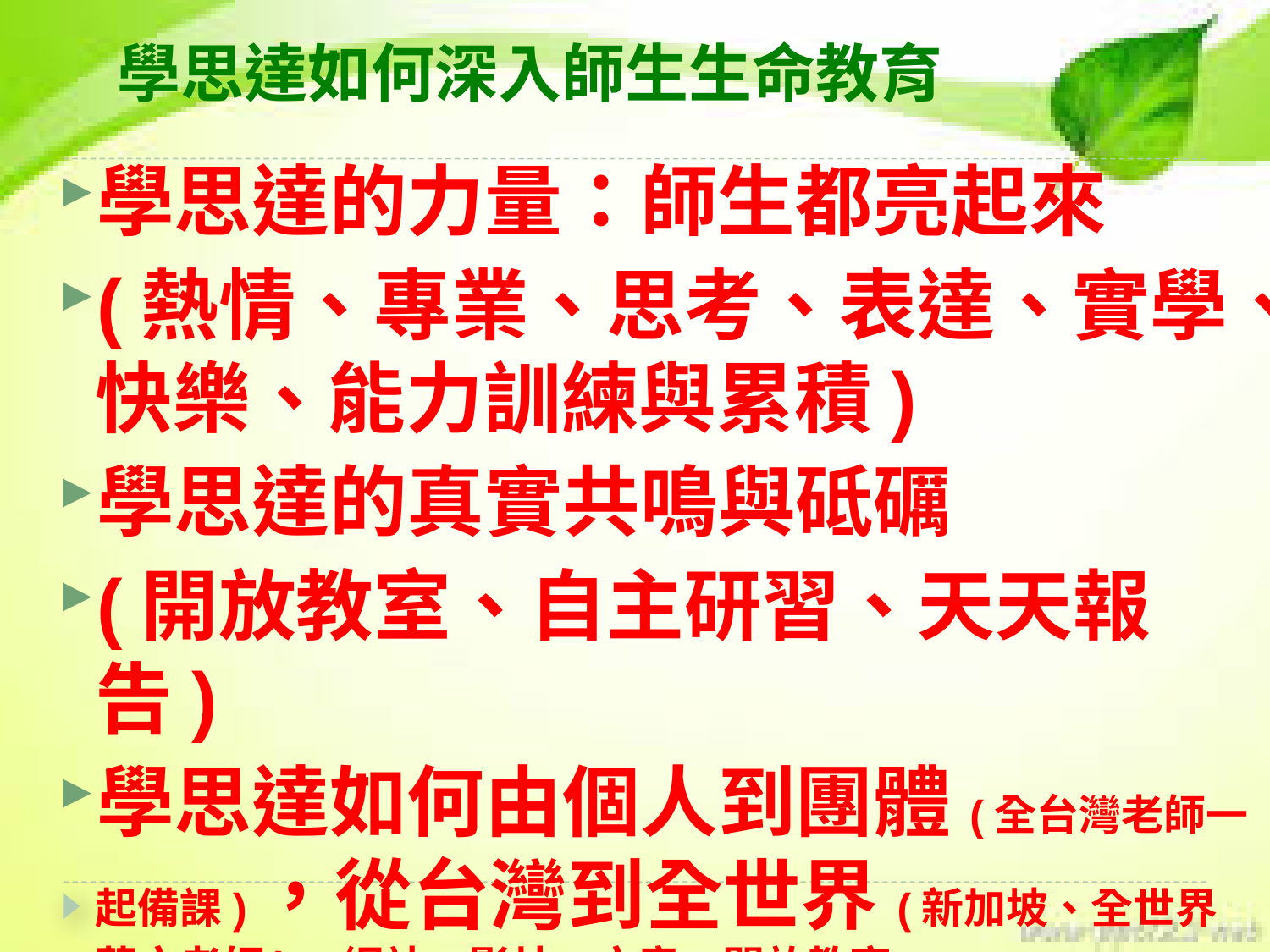

# 學思達如何深入師生生命教育

學思達的力量：師生都亮起來
(熱情、專業、思考、表達、實學、快樂、能力訓練與累積)
學思達的真實共鳴與砥礪
(開放教室、自主研習、天天報告)
學思達如何由個人到團體(全台灣老師一起備課)，從台灣到全世界(新加坡、全世界華文老師)→網站、影片、文章、開放教室